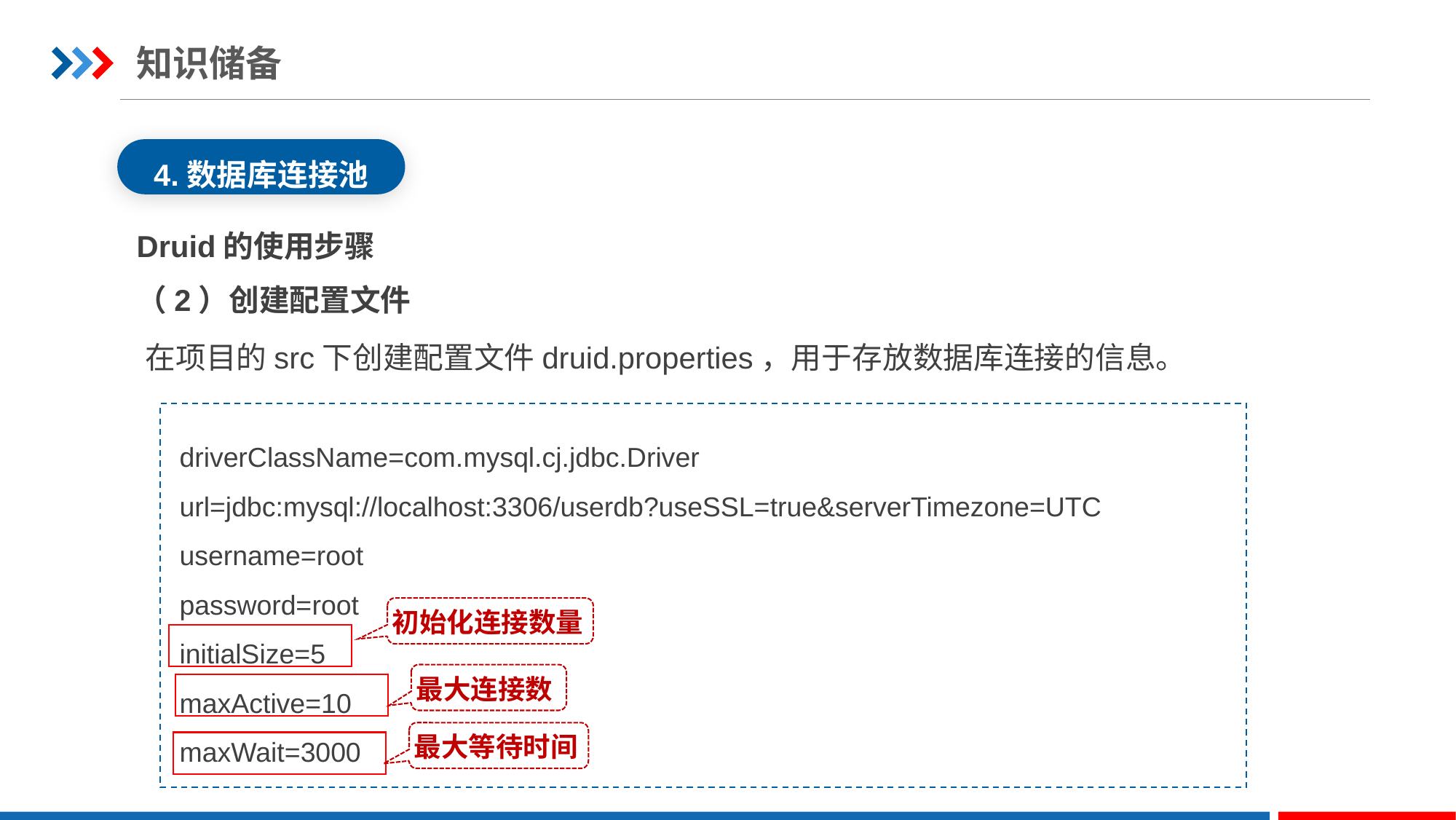

知识储备
4.数据库连接池

Druid的使用步骤
（2）创建配置文件
在项目的src下创建配置文件druid.properties，用于存放数据库连接的信息。

driverClassName=com.mysql.cj.jdbc.Driver
url=jdbc:mysql://localhost:3306/userdb?useSSL=true&serverTimezone=UTC
username=root
password=root
initialSize=5
maxActive=10
maxWait=3000

初始化连接数量

最大连接数

最大等待时间